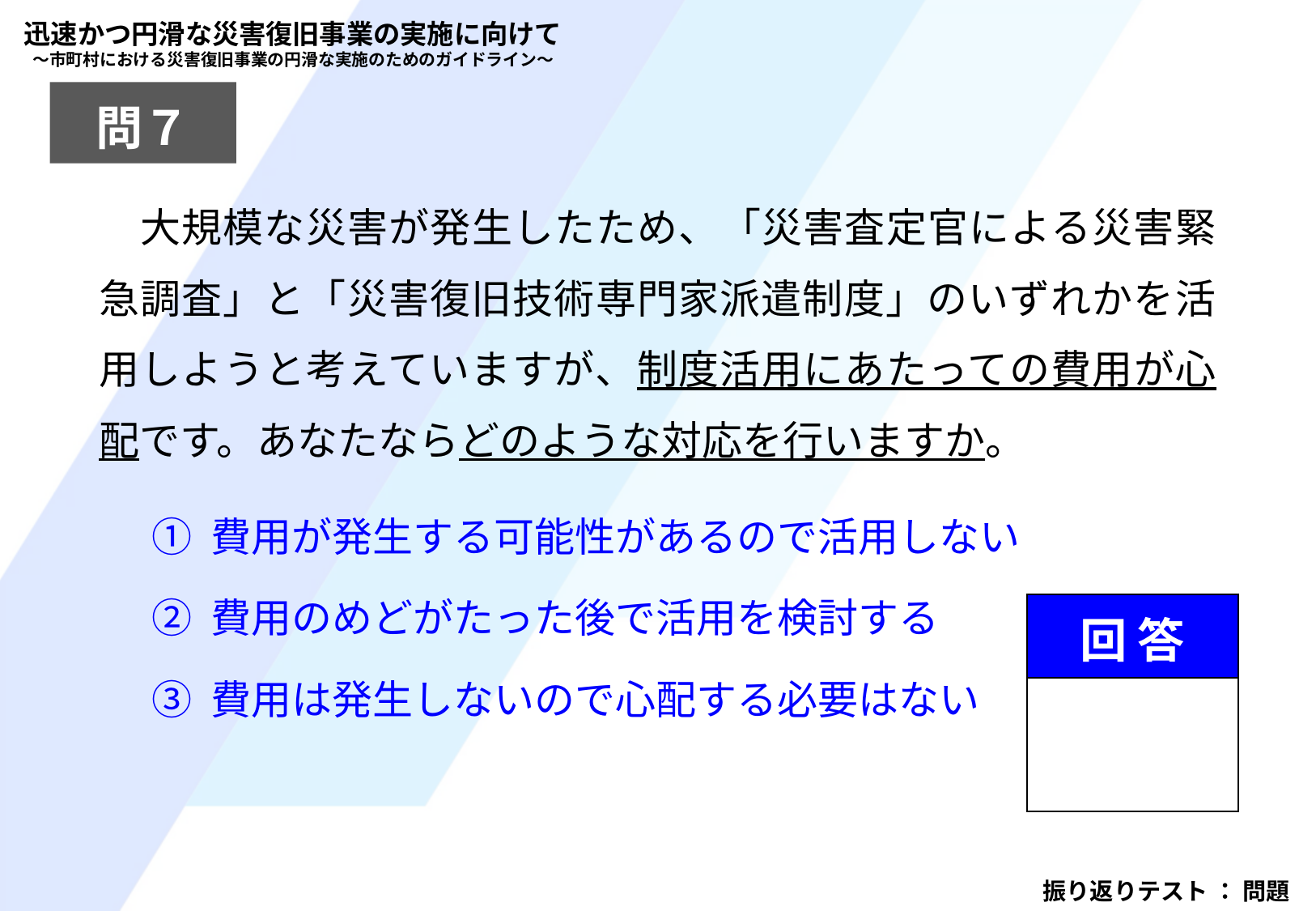

迅速かつ円滑な災害復旧事業の実施に向けて
～市町村における災害復旧事業の円滑な実施のためのガイドライン～
問７
　大規模な災害が発生したため、「災害査定官による災害緊急調査」と「災害復旧技術専門家派遣制度」のいずれかを活用しようと考えていますが、制度活用にあたっての費用が心配です。あなたならどのような対応を行いますか。
① 費用が発生する可能性があるので活用しない
② 費用のめどがたった後で活用を検討する
③ 費用は発生しないので心配する必要はない
| 回 答 |
| --- |
|  |
振り返りテスト ： 問題